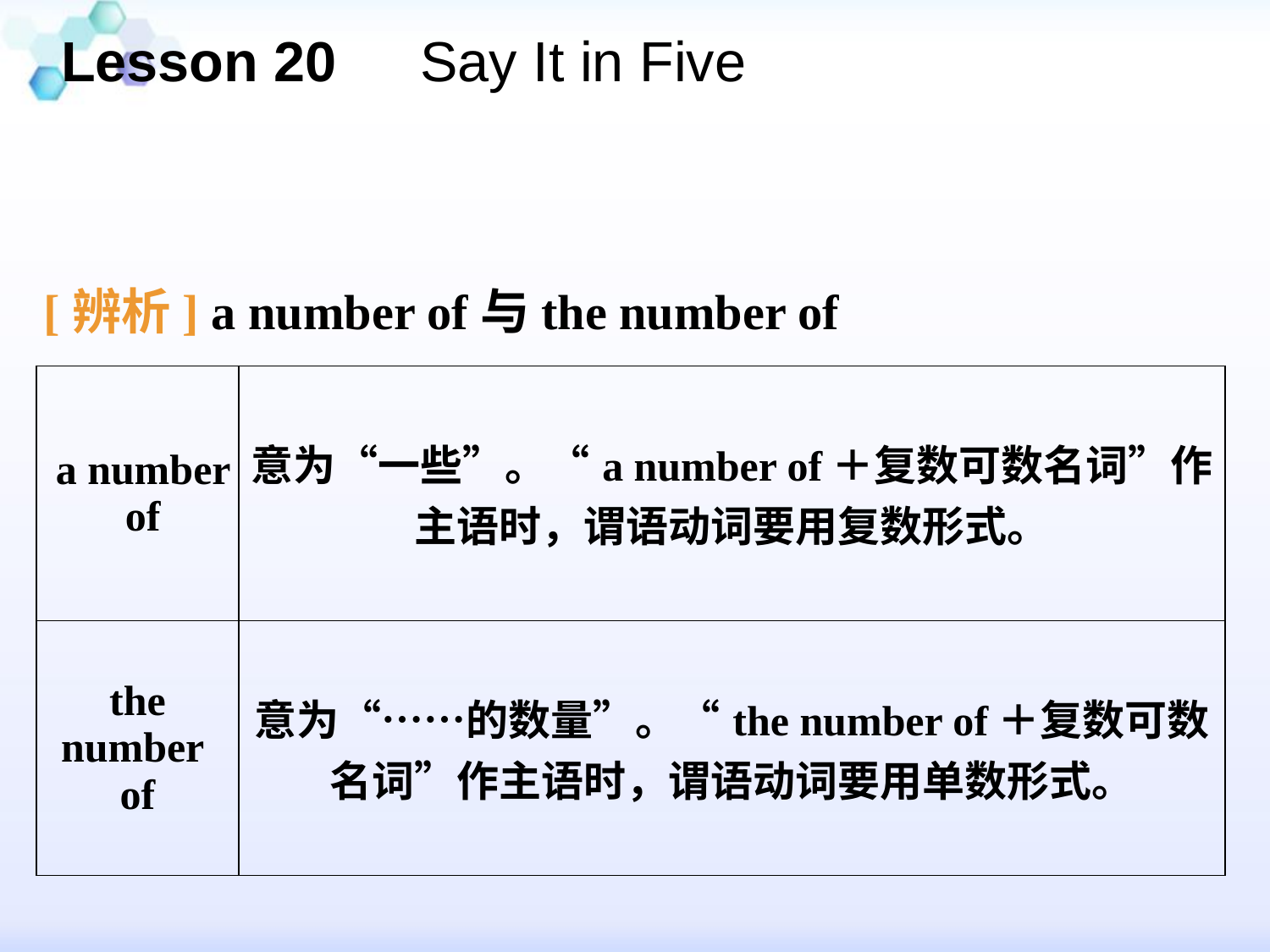

Lesson 20　Say It in Five
 [辨析] a number of与the number of
| a number of | 意为“一些”。“a number of＋复数可数名词”作主语时，谓语动词要用复数形式。 |
| --- | --- |
| the number of | 意为“……的数量”。“the number of＋复数可数名词”作主语时，谓语动词要用单数形式。 |